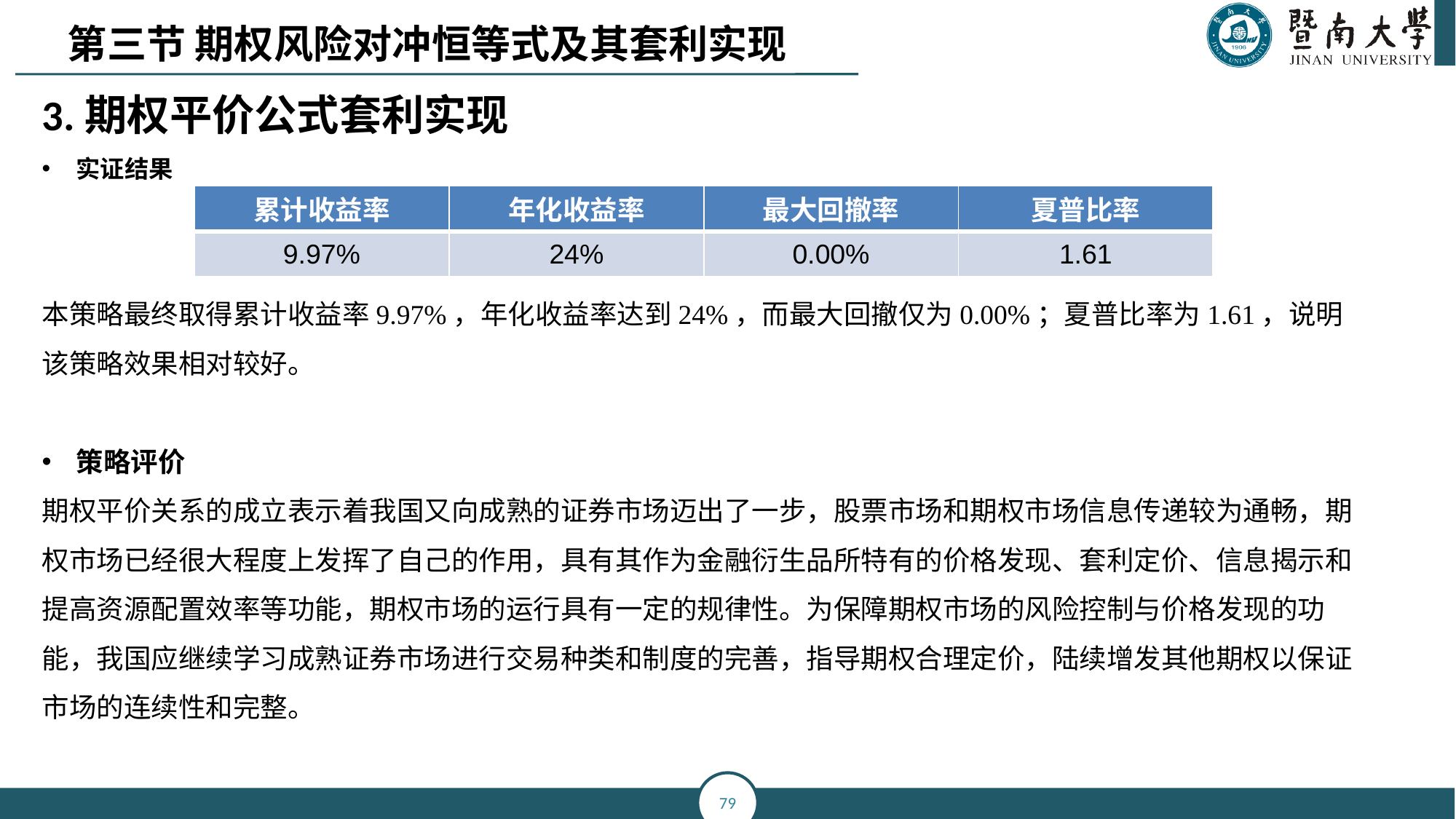

第三节 期权风险对冲恒等式及其套利实现
3.期权平价公式套利实现
实证结果

本策略最终取得累计收益率9.97%，年化收益率达到24%，而最大回撤仅为0.00%；夏普比率为1.61，说明该策略效果相对较好。

策略评价
期权平价关系的成立表示着我国又向成熟的证券市场迈出了一步，股票市场和期权市场信息传递较为通畅，期权市场已经很大程度上发挥了自己的作用，具有其作为金融衍生品所特有的价格发现、套利定价、信息揭示和提高资源配置效率等功能，期权市场的运行具有一定的规律性。为保障期权市场的风险控制与价格发现的功能，我国应继续学习成熟证券市场进行交易种类和制度的完善，指导期权合理定价，陆续增发其他期权以保证市场的连续性和完整。
| 累计收益率 | 年化收益率 | 最大回撤率 | 夏普比率 |
| --- | --- | --- | --- |
| 9.97% | 24% | 0.00% | 1.61 |